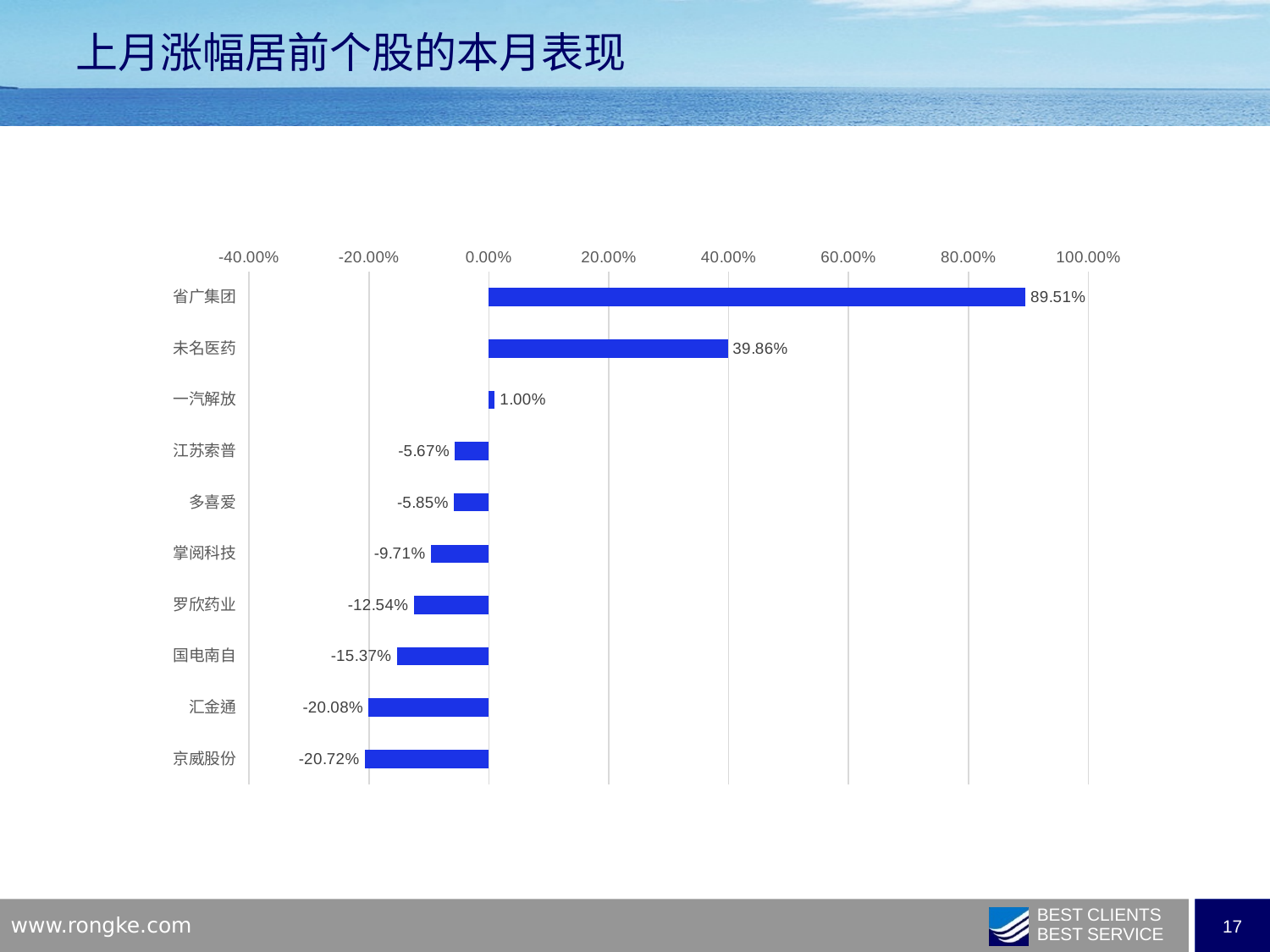

上月涨幅居前个股的本月表现

### Chart

| Category |  |
|---|---|
| 省广集团 | 0.8950607958341101 |
| 未名医药 | 0.39863827827557596 |
| 一汽解放 | 0.010030164255172558 |
| 江苏索普 | -0.05674863903628702 |
| 多喜爱 | -0.05851091041457612 |
| 掌阅科技 | -0.09705882352941175 |
| 罗欣药业 | -0.125443148288663 |
| 国电南自 | -0.1536927838129578 |
| 汇金通 | -0.20075739657410774 |
| 京威股份 | -0.20722891566265056 |